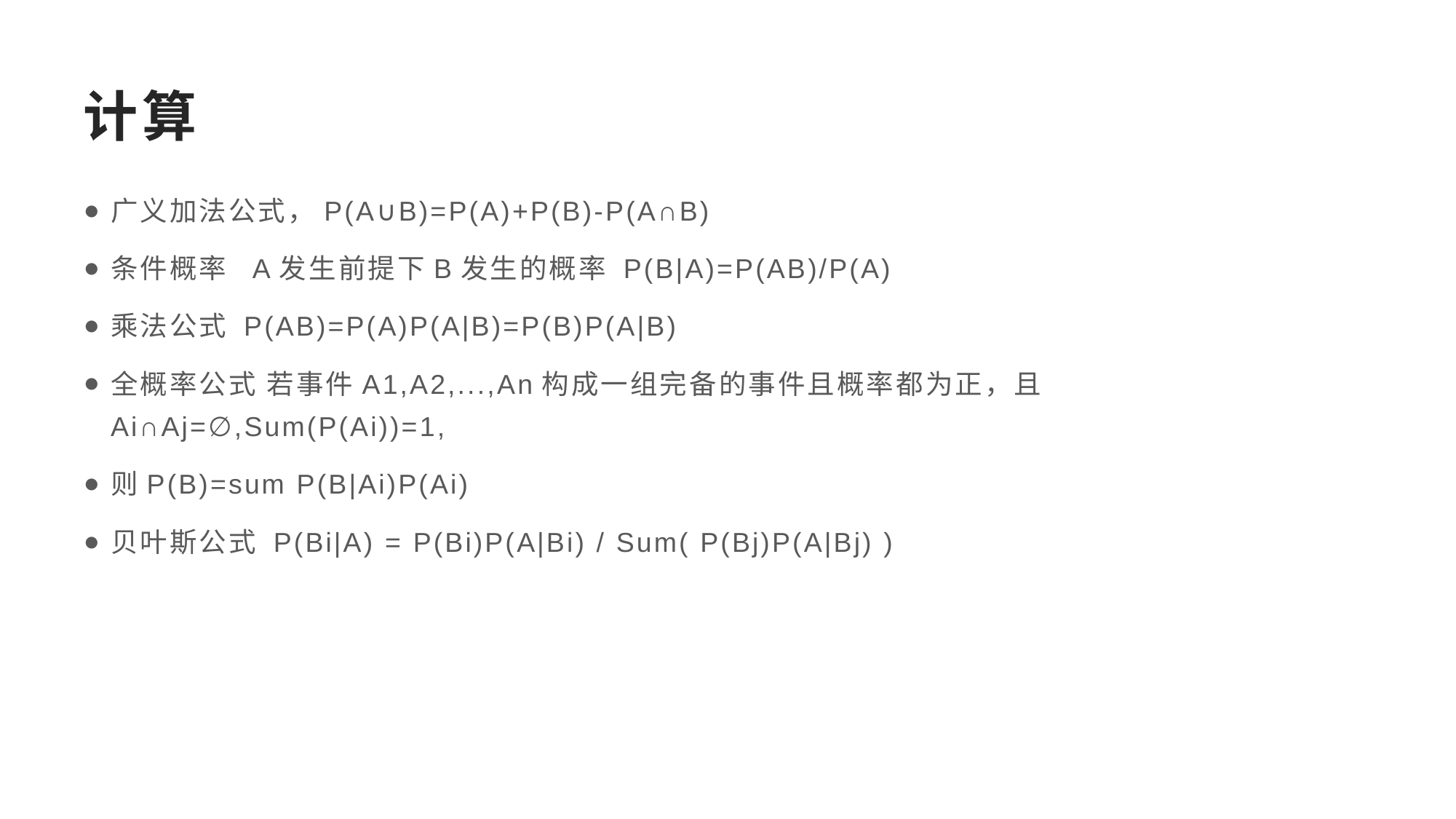

# 计算
广义加法公式，P(A∪B)=P(A)+P(B)-P(A∩B)
条件概率  A发生前提下B发生的概率 P(B|A)=P(AB)/P(A)
乘法公式 P(AB)=P(A)P(A|B)=P(B)P(A|B)
全概率公式 若事件A1,A2,...,An构成一组完备的事件且概率都为正，且Ai∩Aj=∅,Sum(P(Ai))=1,
则P(B)=sum P(B|Ai)P(Ai)
贝叶斯公式 P(Bi|A) = P(Bi)P(A|Bi) / Sum( P(Bj)P(A|Bj) )